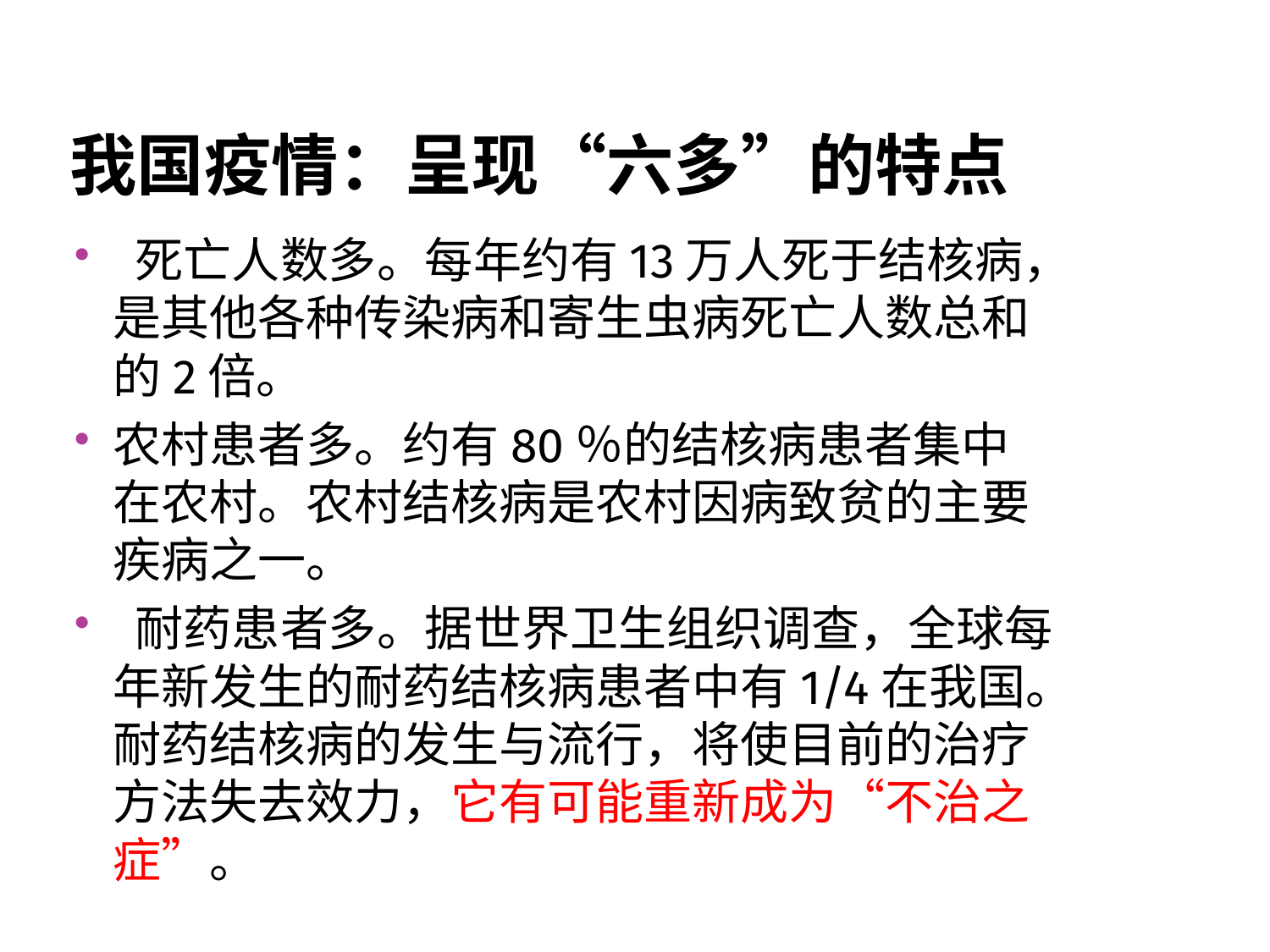

# 我国疫情：呈现“六多”的特点
 死亡人数多。每年约有13万人死于结核病，是其他各种传染病和寄生虫病死亡人数总和的2倍。
农村患者多。约有80％的结核病患者集中在农村。农村结核病是农村因病致贫的主要疾病之一。
 耐药患者多。据世界卫生组织调查，全球每年新发生的耐药结核病患者中有1/4在我国。耐药结核病的发生与流行，将使目前的治疗方法失去效力，它有可能重新成为“不治之症”。